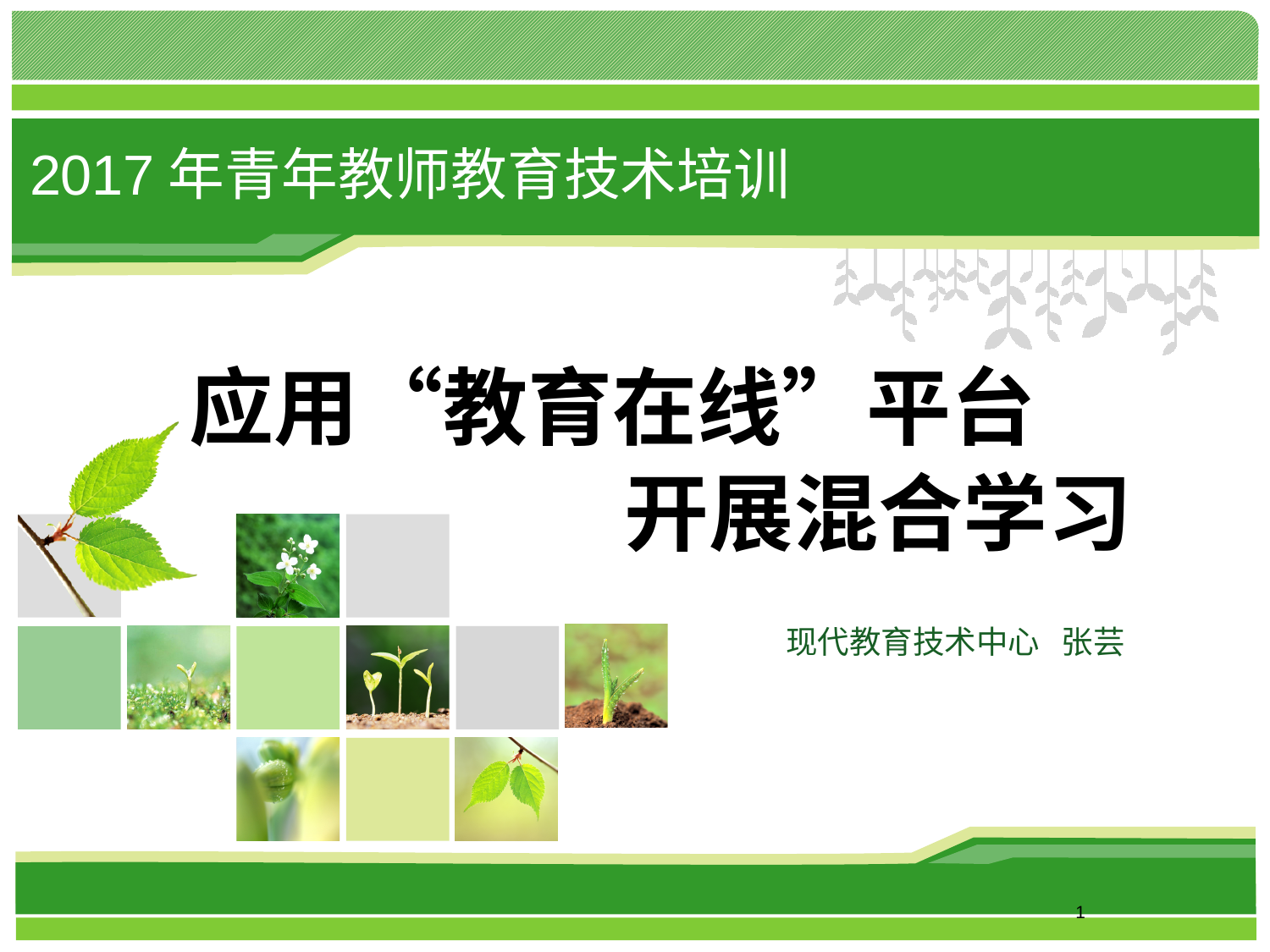

2017年青年教师教育技术培训
# 应用“教育在线”平台      开展混合学习
现代教育技术中心   张芸

1